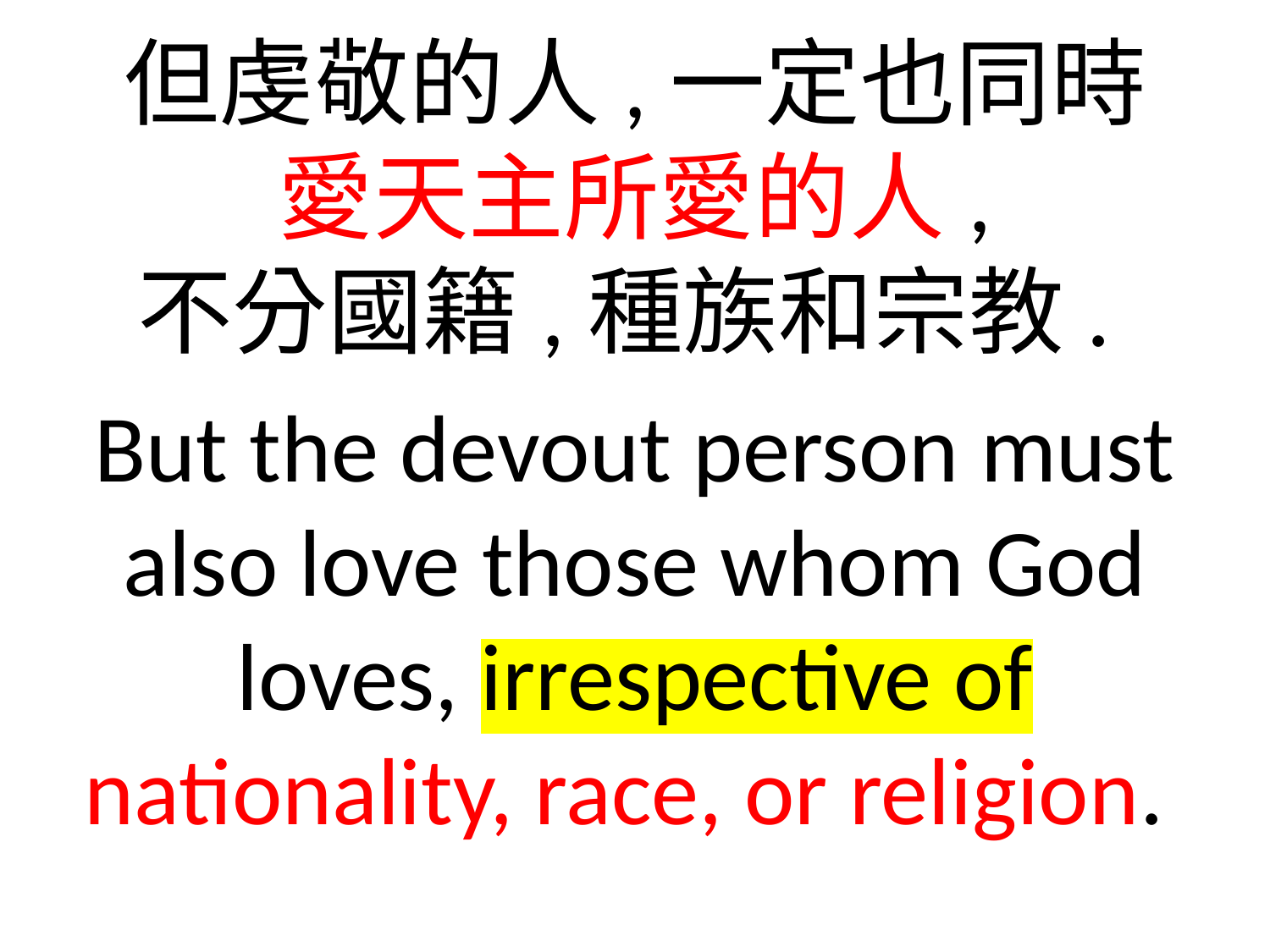

但虔敬的人,一定也同時
愛天主所愛的人,
不分國籍,種族和宗教.
But the devout person must also love those whom God loves, irrespective of nationality, race, or religion.